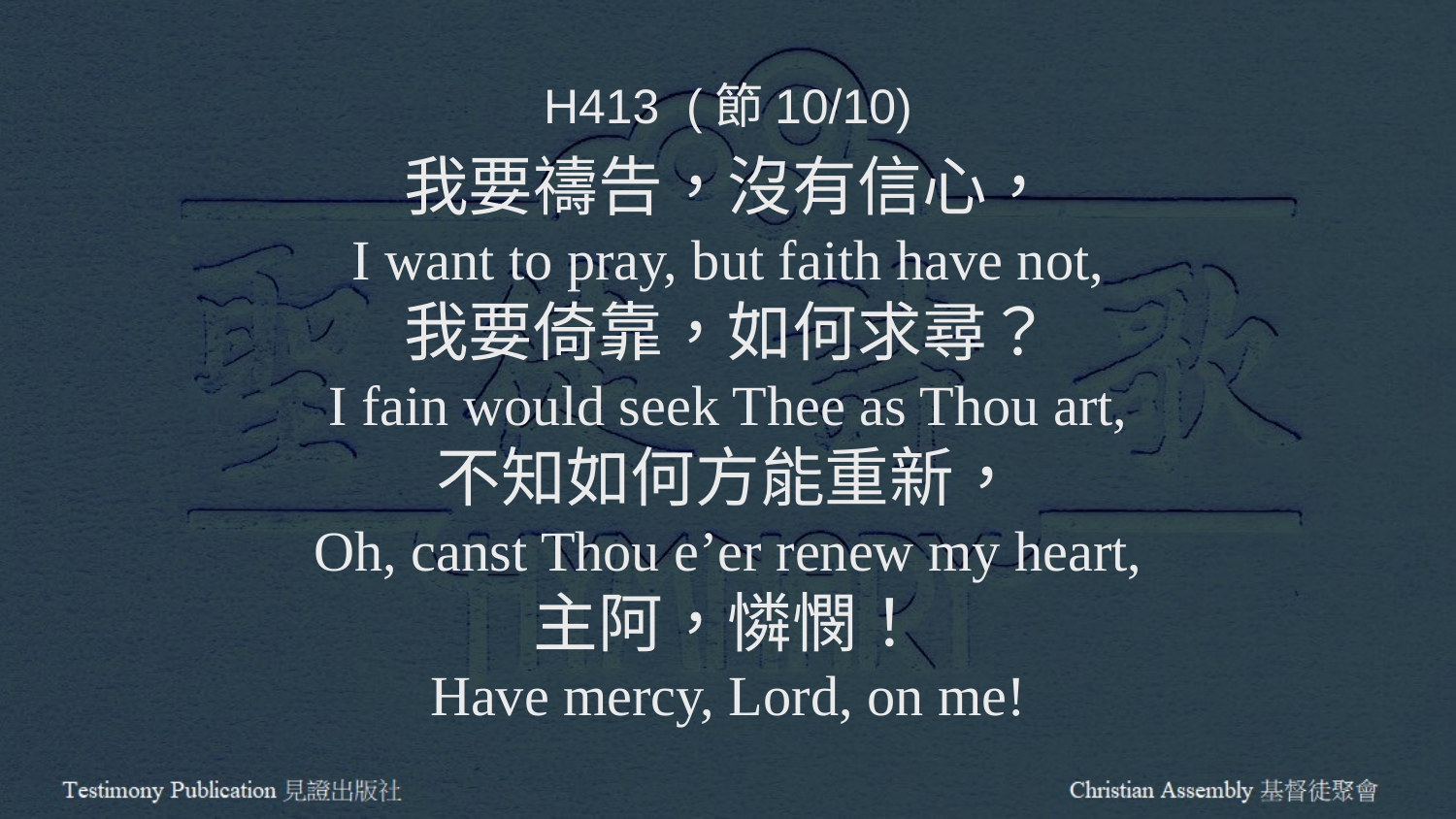

H413  (節10/10)
我要禱告，沒有信心，
I want to pray, but faith have not,
我要倚靠，如何求尋？
I fain would seek Thee as Thou art,
不知如何方能重新，
Oh, canst Thou e’er renew my heart,
主阿，憐憫！
Have mercy, Lord, on me!